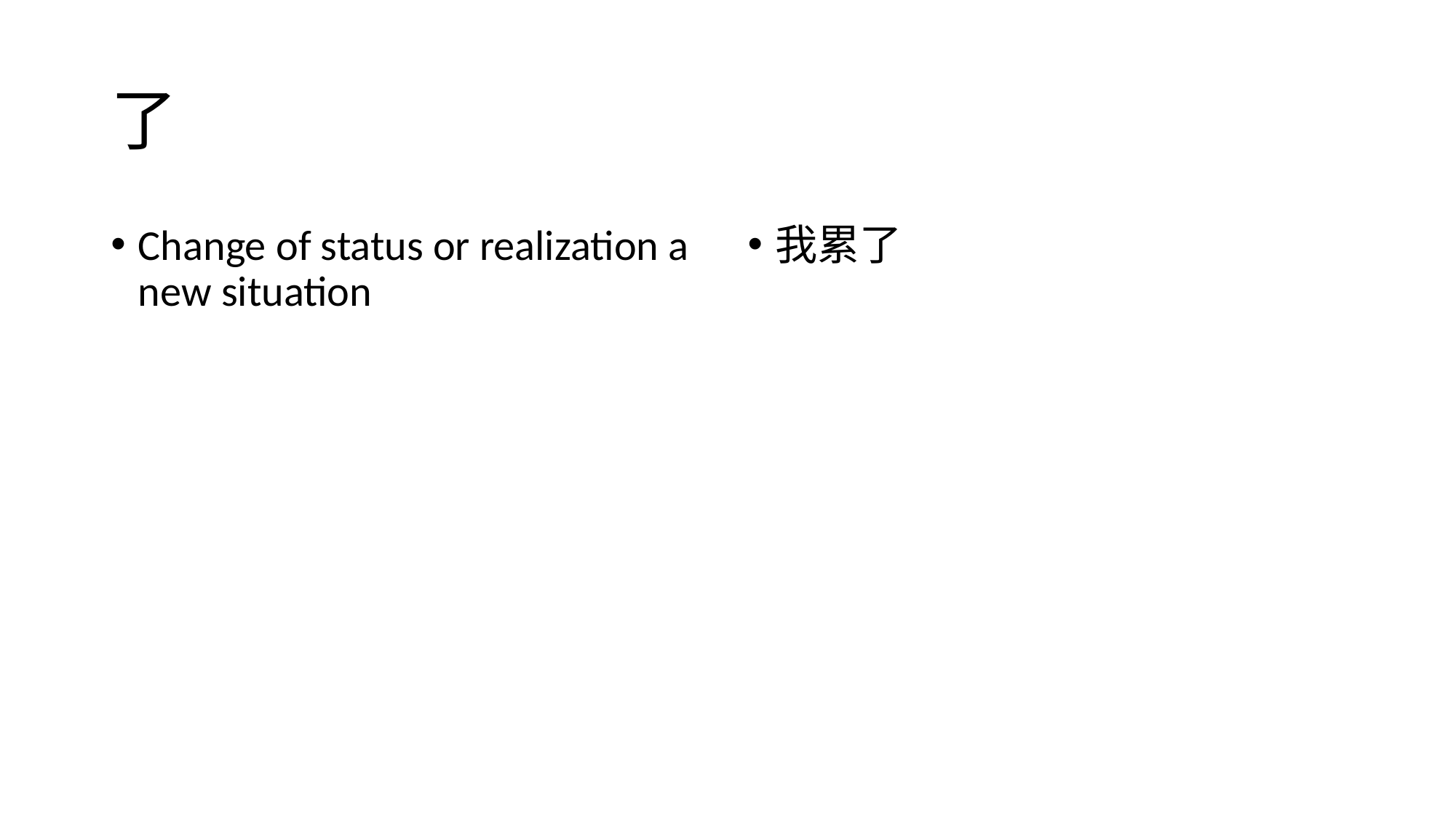

# 了
Change of status or realization a new situation
我累了